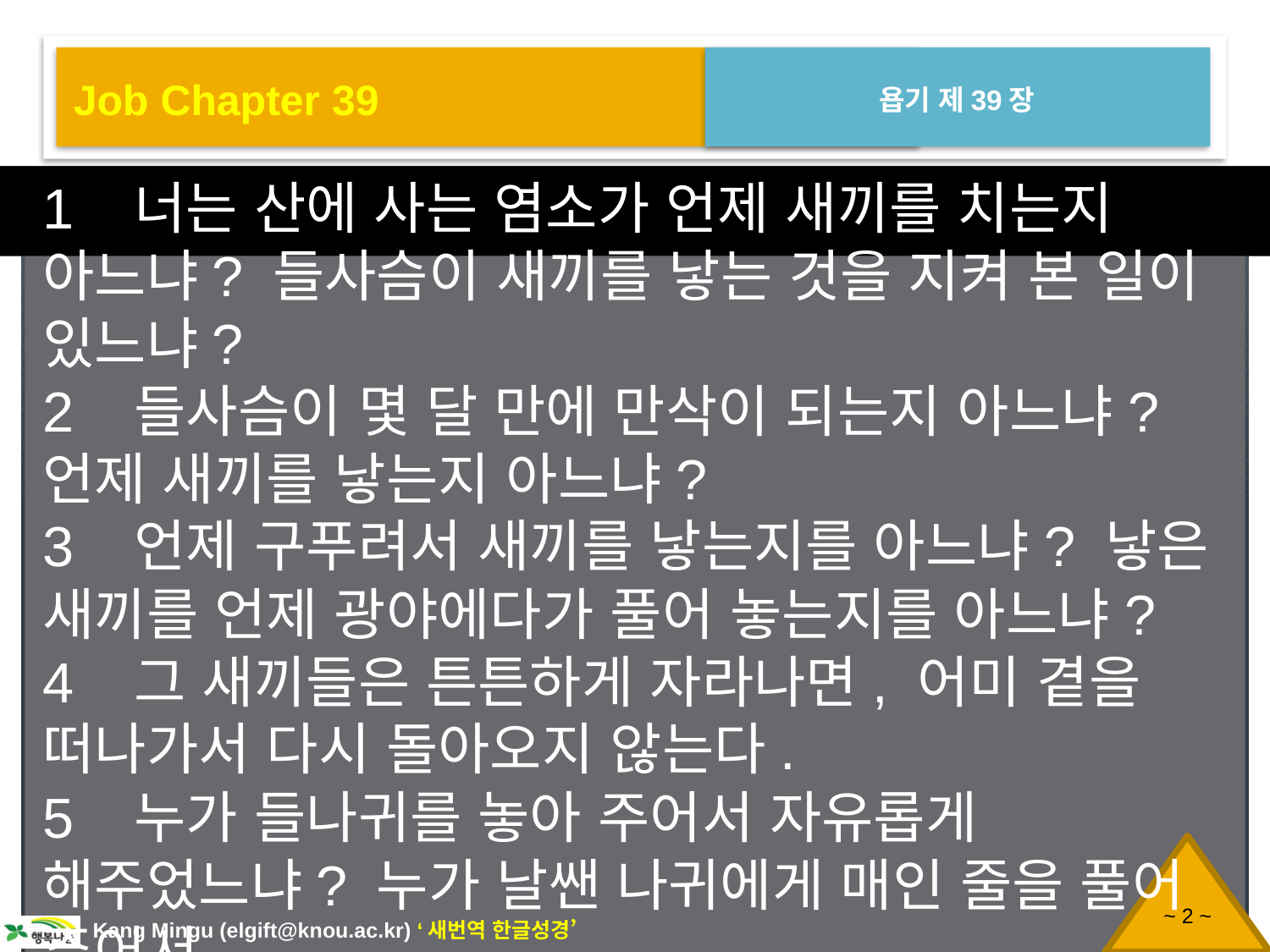

Job Chapter 39
욥기 제39장
1   너는 산에 사는 염소가 언제 새끼를 치는지 아느냐? 들사슴이 새끼를 낳는 것을 지켜 본 일이 있느냐?
2   들사슴이 몇 달 만에 만삭이 되는지 아느냐? 언제 새끼를 낳는지 아느냐?
3   언제 구푸려서 새끼를 낳는지를 아느냐? 낳은 새끼를 언제 광야에다가 풀어 놓는지를 아느냐?
4   그 새끼들은 튼튼하게 자라나면, 어미 곁을 떠나가서 다시 돌아오지 않는다.
5   누가 들나귀를 놓아 주어서 자유롭게 해주었느냐? 누가 날쌘 나귀에게 매인 줄을 풀어 주어서,